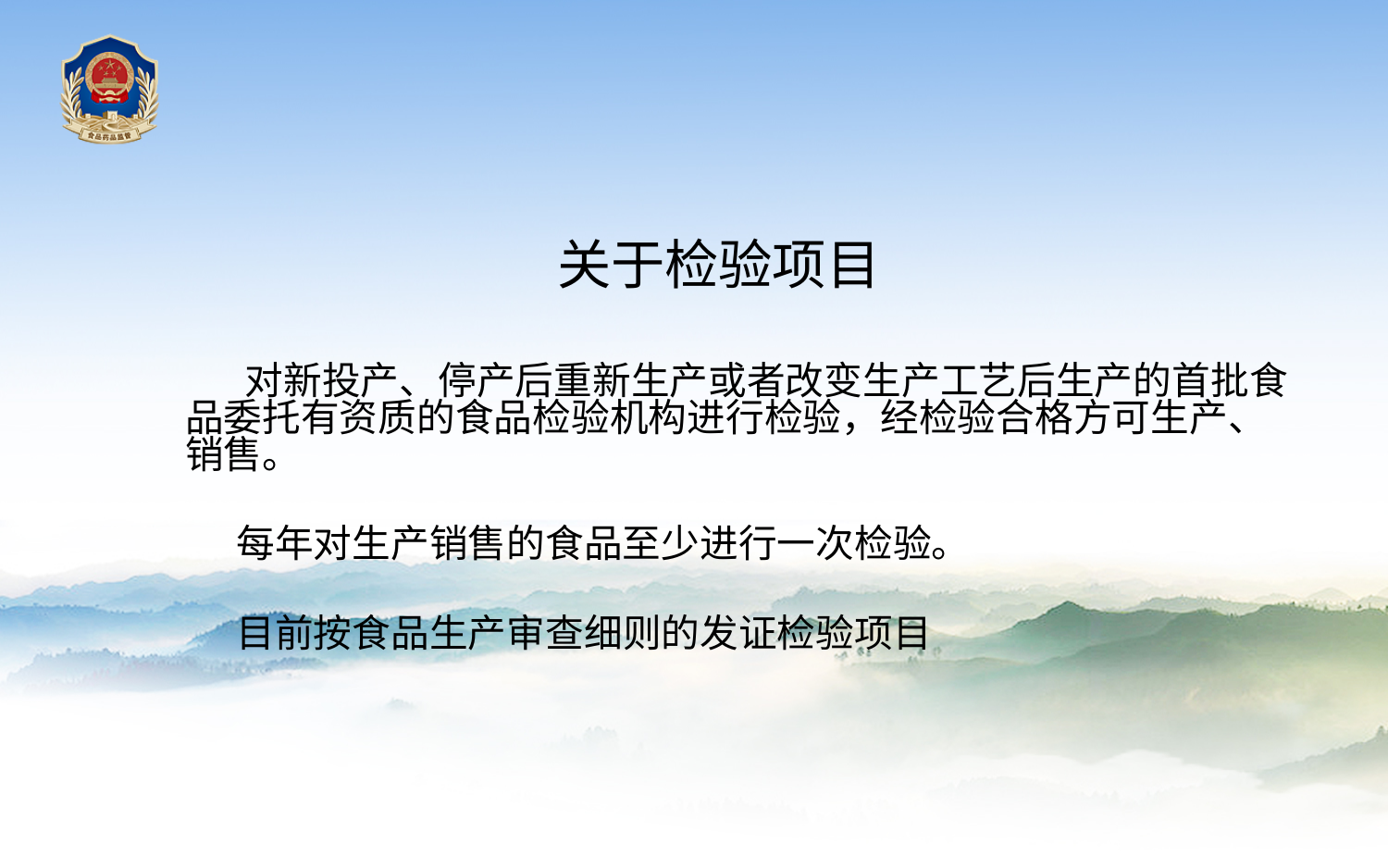

关于检验项目

            对新投产、停产后重新生产或者改变生产工艺后生产的首批食品委托有资质的食品检验机构进行检验，经检验合格方可生产、销售。

           每年对生产销售的食品至少进行一次检验。

           目前按食品生产审查细则的发证检验项目